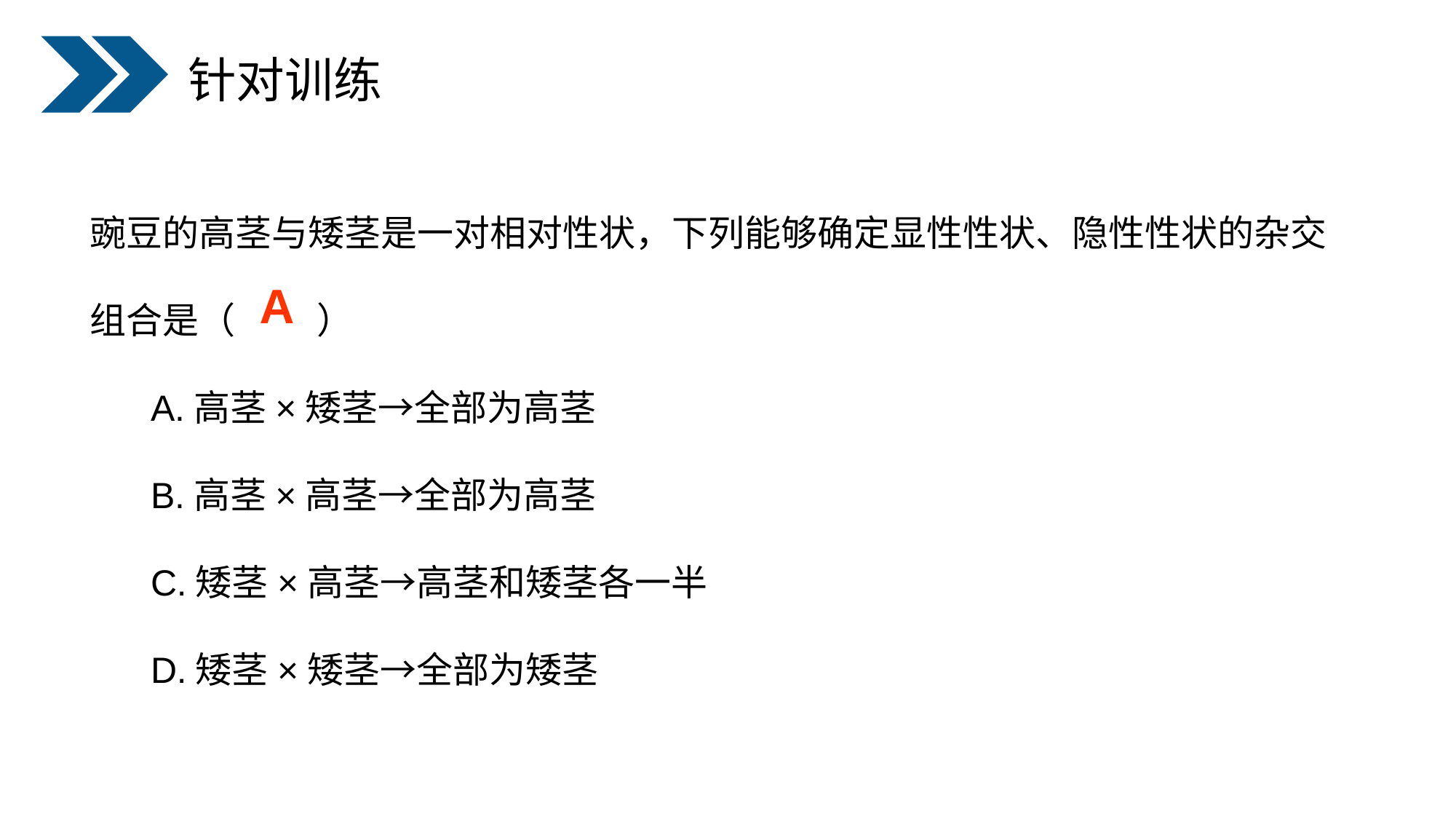

针对训练
豌豆的高茎与矮茎是一对相对性状，下列能够确定显性性状、隐性性状的杂交组合是（          ）
      A.高茎×矮茎→全部为高茎
      B.高茎×高茎→全部为高茎
      C.矮茎×高茎→高茎和矮茎各一半
      D.矮茎×矮茎→全部为矮茎
A